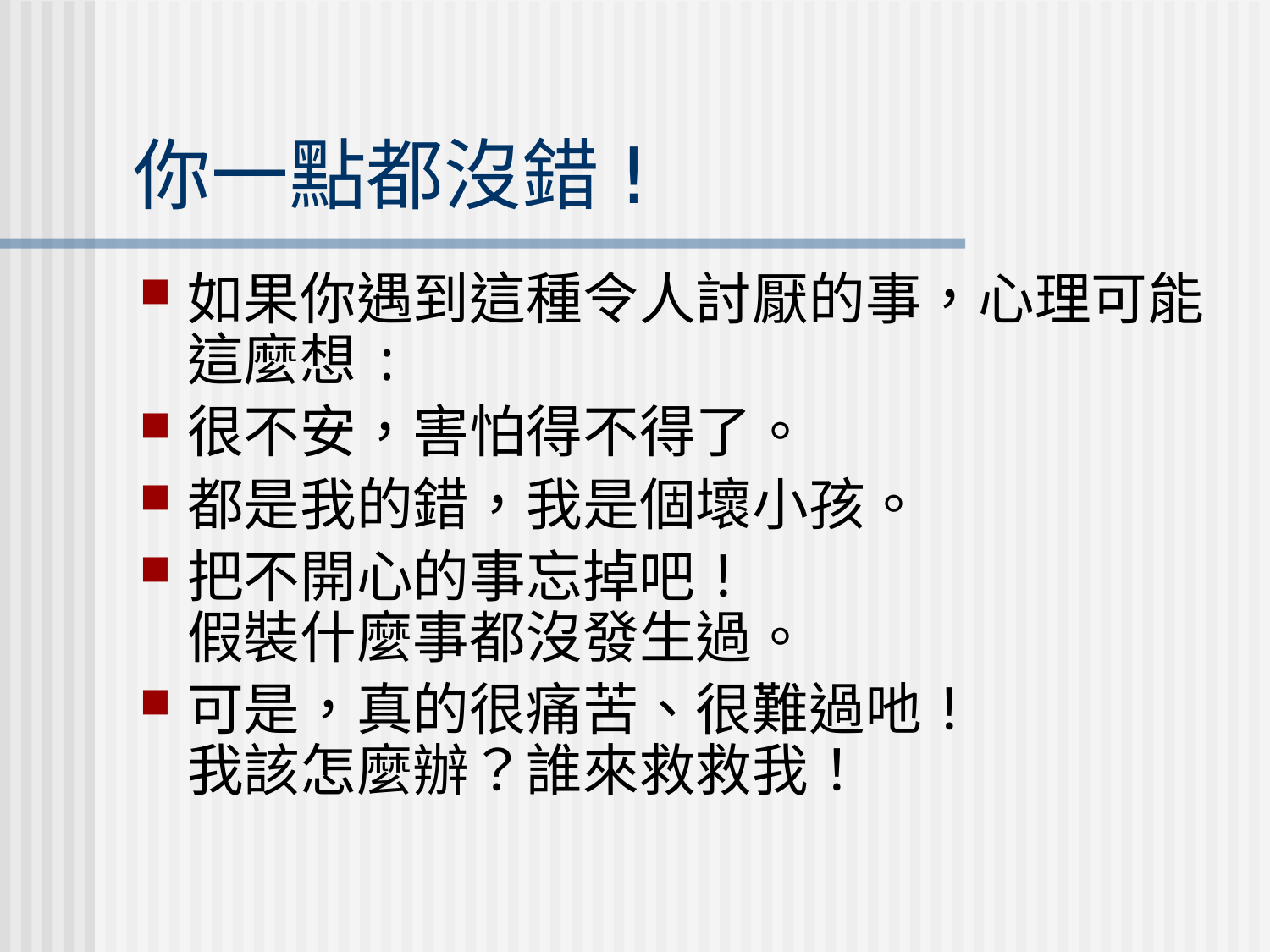

# 你一點都沒錯!
如果你遇到這種令人討厭的事，心理可能這麼想:
很不安，害怕得不得了。
都是我的錯，我是個壞小孩。
把不開心的事忘掉吧！
假裝什麼事都沒發生過。
可是，真的很痛苦、很難過吔！
我該怎麼辦？誰來救救我！